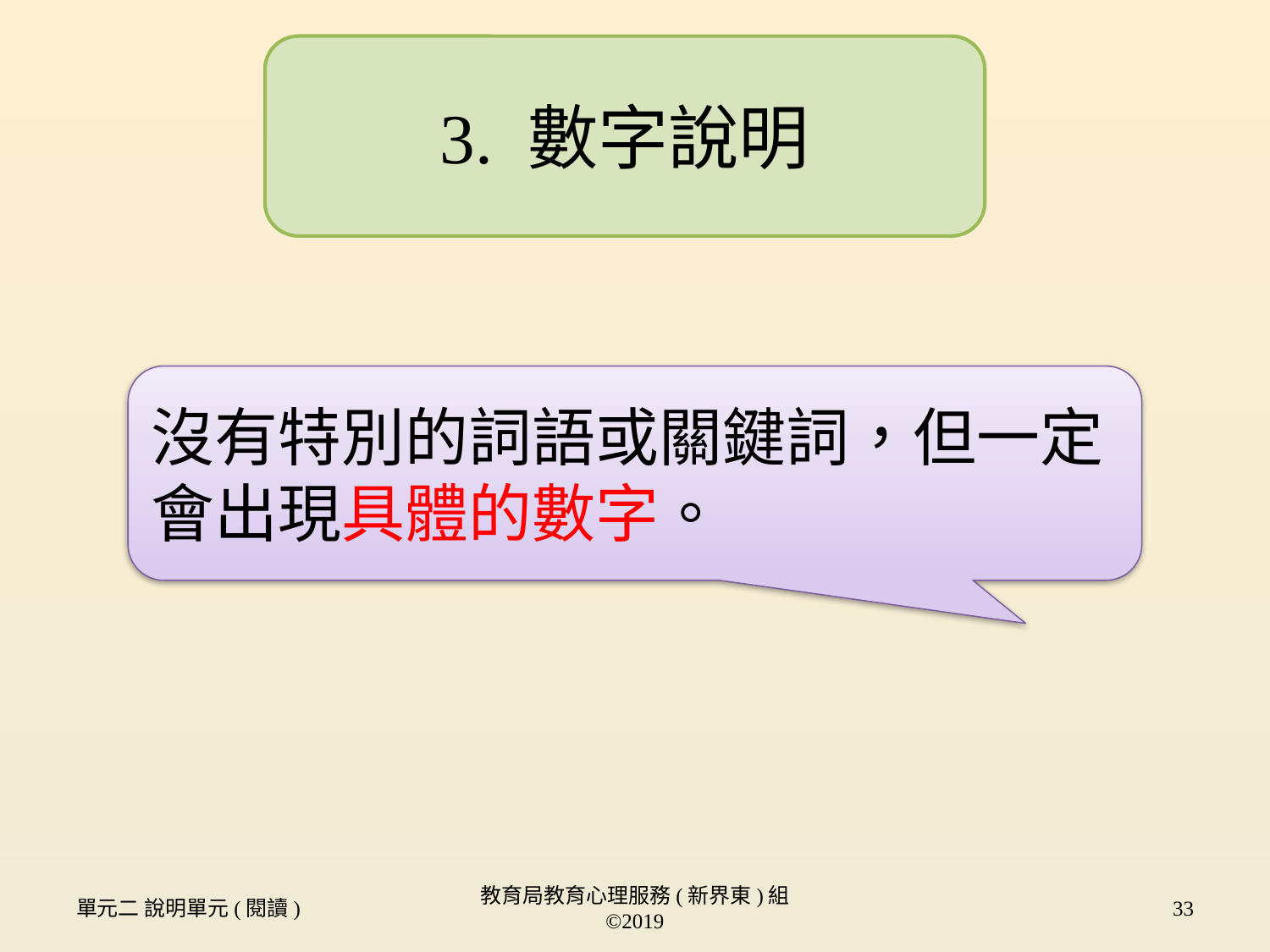

3. 數字說明
沒有特別的詞語或關鍵詞，但一定會出現具體的數字。
單元二 說明單元(閱讀)
教育局教育心理服務(新界東)組 ©2019
33